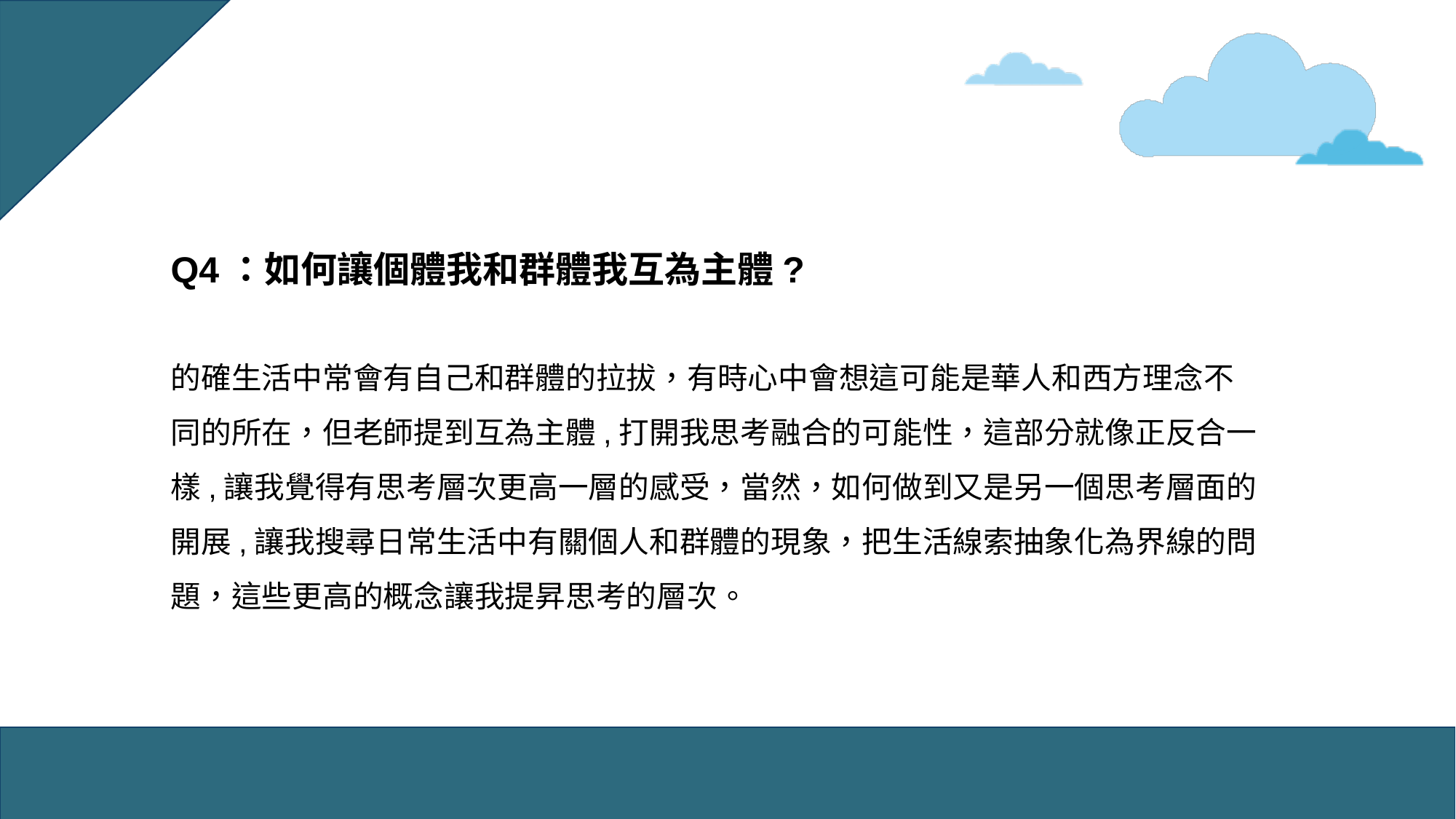

Q4：如何讓個體我和群體我互為主體?

的確生活中常會有自己和群體的拉拔，有時心中會想這可能是華人和西方理念不同的所在，但老師提到互為主體,打開我思考融合的可能性，這部分就像正反合一樣,讓我覺得有思考層次更高一層的感受，當然，如何做到又是另一個思考層面的開展,讓我搜尋日常生活中有關個人和群體的現象，把生活線索抽象化為界線的問題，這些更高的概念讓我提昇思考的層次。